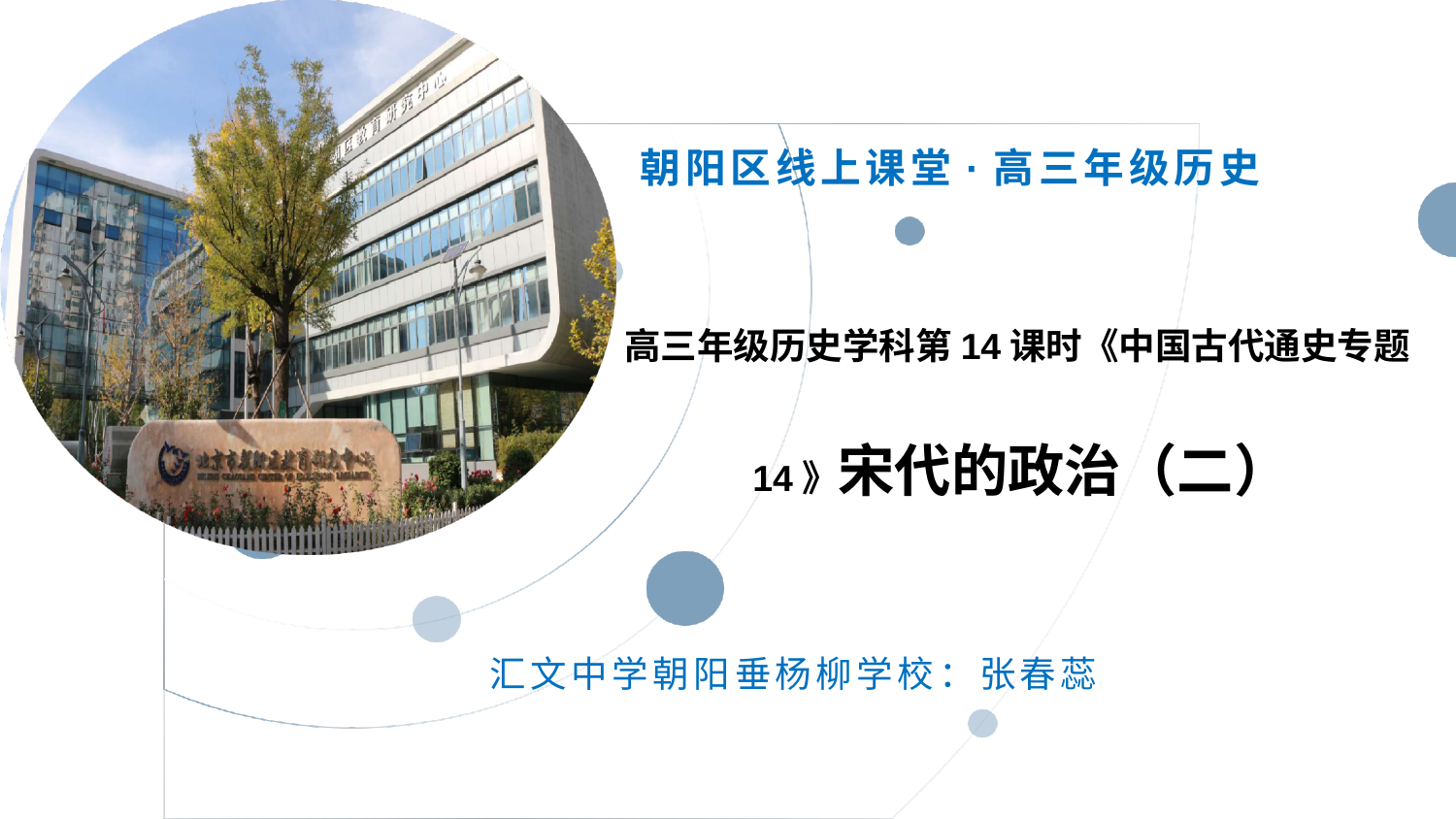

朝阳区线上课堂·高三年级历史
高三年级历史学科第14课时《中国古代通史专题14》宋代的政治（二）

汇文中学朝阳垂杨柳学校：张春蕊